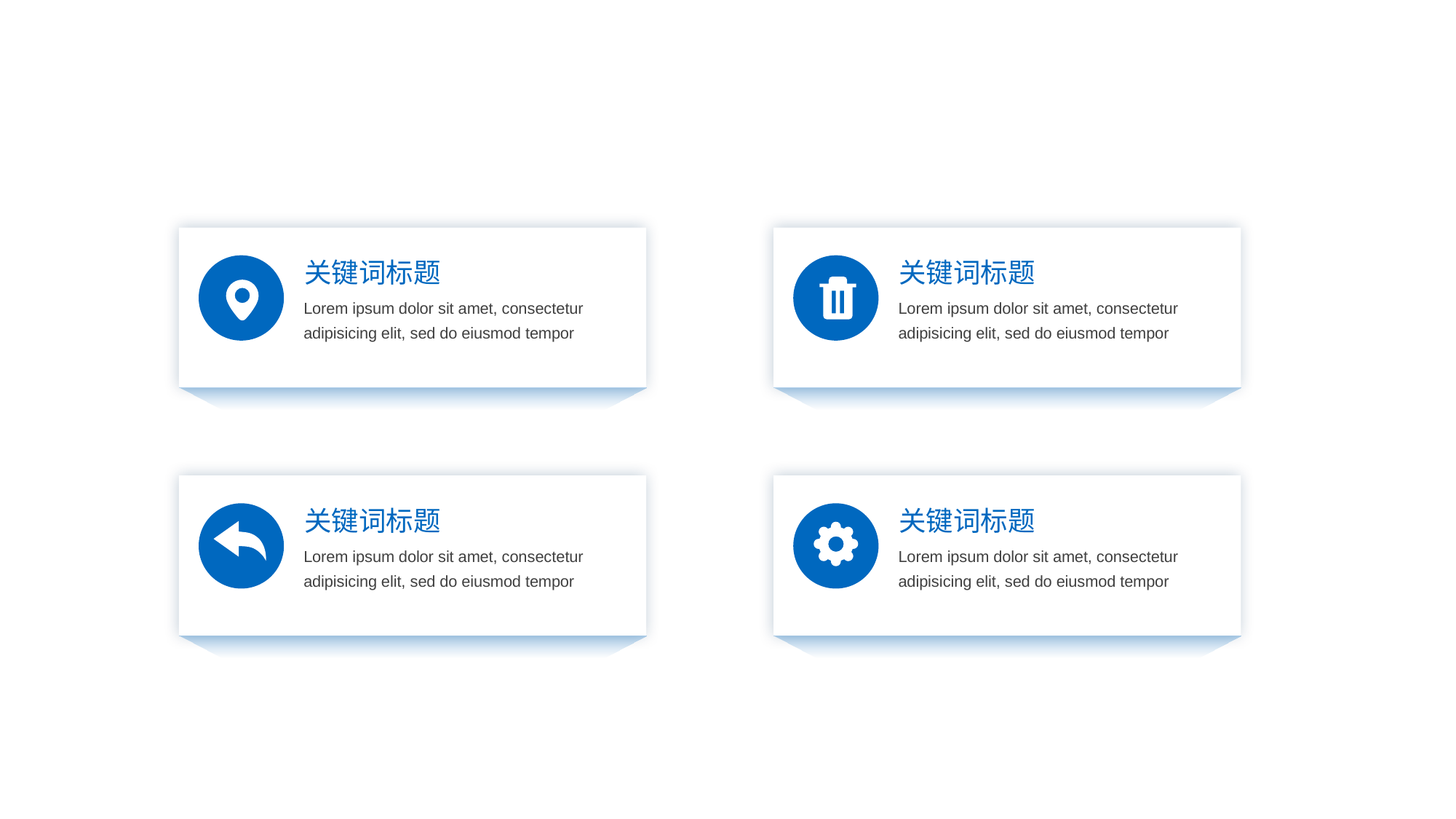

电商体量增速迅猛
电商体量增速迅猛

关键词标题
关键词标题

Lorem ipsum dolor sit amet, consectetur adipisicing elit, sed do eiusmod tempor
Lorem ipsum dolor sit amet, consectetur adipisicing elit, sed do eiusmod tempor

电商体量增速迅猛
电商体量增速迅猛

关键词标题
关键词标题

Lorem ipsum dolor sit amet, consectetur adipisicing elit, sed do eiusmod tempor
Lorem ipsum dolor sit amet, consectetur adipisicing elit, sed do eiusmod tempor